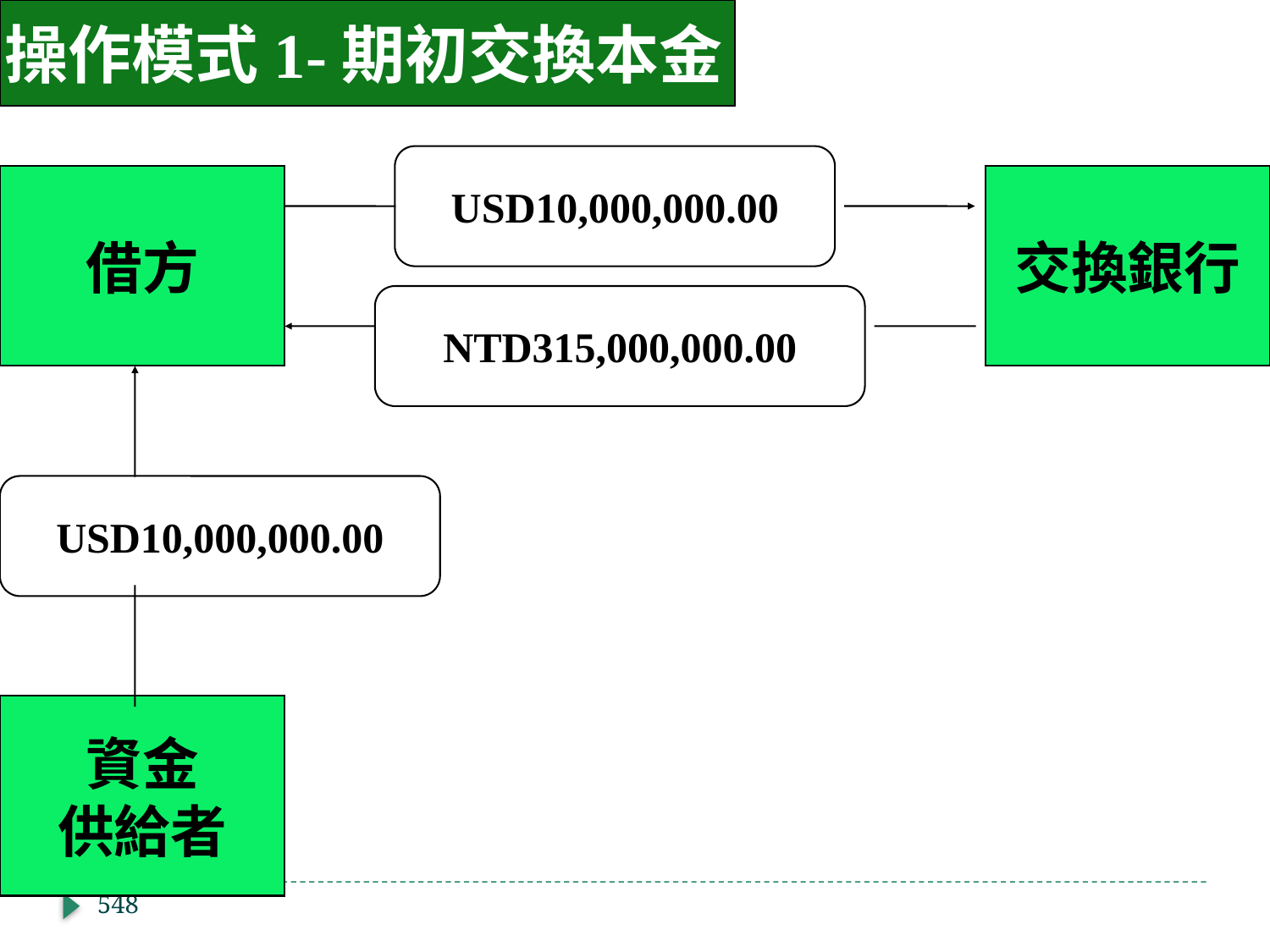

操作模式1-期初交換本金
USD10,000,000.00
借方
交換銀行

NTD315,000,000.00

USD10,000,000.00

資金
供給者
548